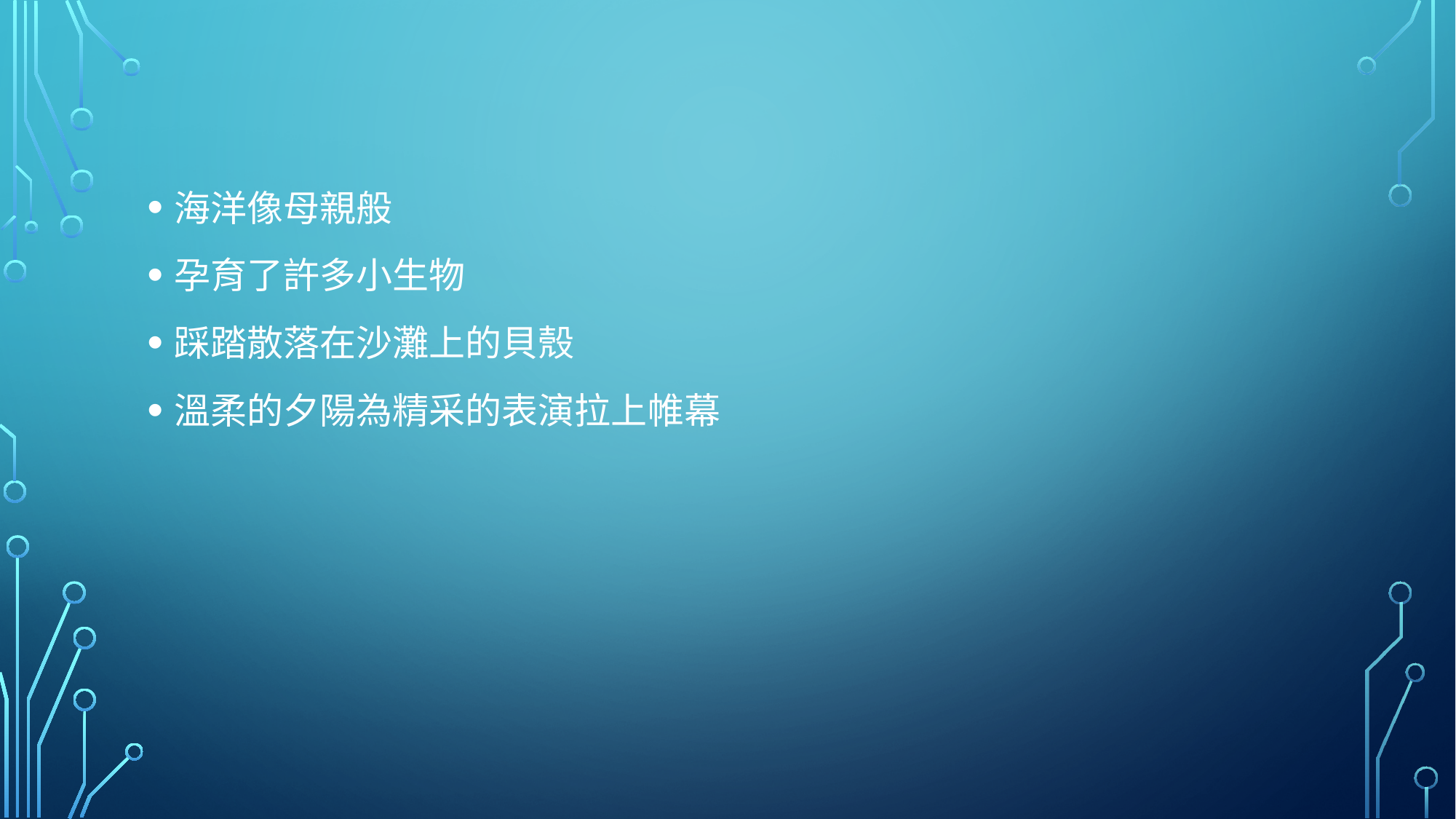

#
海洋像母親般
孕育了許多小生物
踩踏散落在沙灘上的貝殼
溫柔的夕陽為精采的表演拉上帷幕